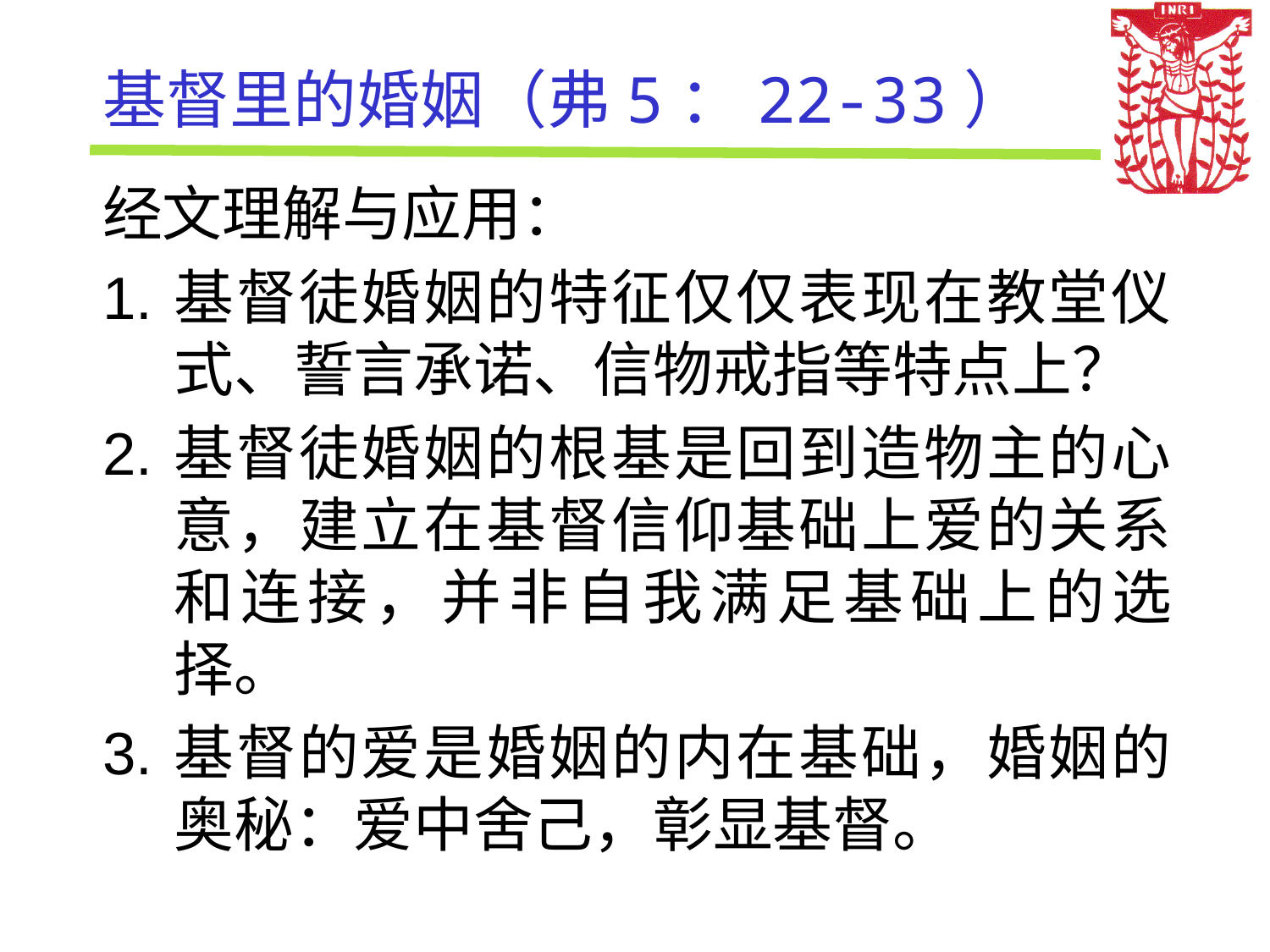

# 基督里的婚姻（弗5：22-33）
经文理解与应用：
基督徒婚姻的特征仅仅表现在教堂仪式、誓言承诺、信物戒指等特点上？
基督徒婚姻的根基是回到造物主的心意，建立在基督信仰基础上爱的关系和连接，并非自我满足基础上的选择。
基督的爱是婚姻的内在基础，婚姻的奥秘：爱中舍己，彰显基督。